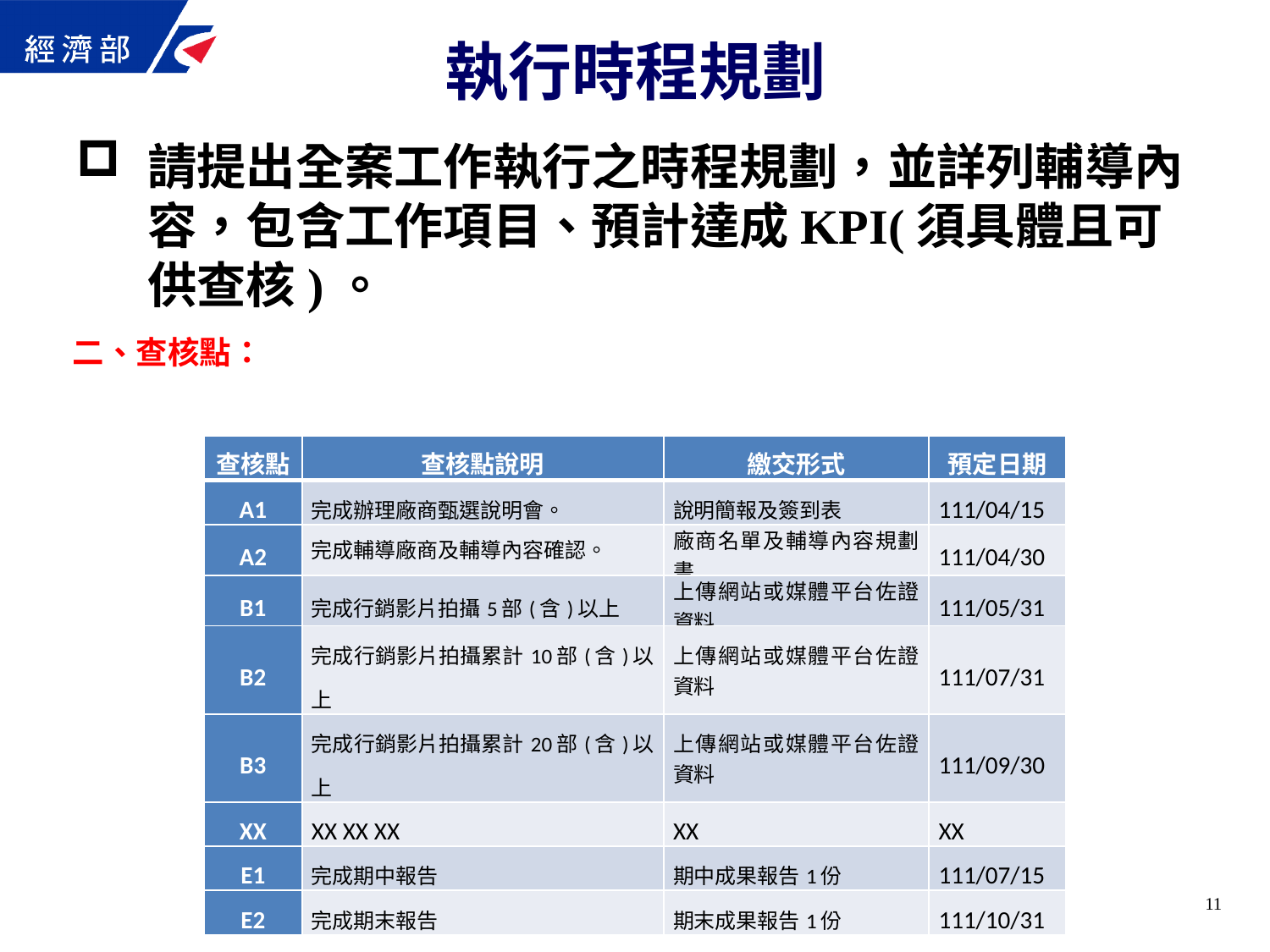

# 執行時程規劃
請提出全案工作執行之時程規劃，並詳列輔導內容，包含工作項目、預計達成KPI(須具體且可供查核)。
二、查核點：
| 查核點 | 查核點說明 | 繳交形式 | 預定日期 |
| --- | --- | --- | --- |
| A1 | 完成辦理廠商甄選說明會。 | 說明簡報及簽到表 | 111/04/15 |
| A2 | 完成輔導廠商及輔導內容確認。 | 廠商名單及輔導內容規劃書 | 111/04/30 |
| B1 | 完成行銷影片拍攝5部(含)以上 | 上傳網站或媒體平台佐證資料 | 111/05/31 |
| B2 | 完成行銷影片拍攝累計10部(含)以上 | 上傳網站或媒體平台佐證資料 | 111/07/31 |
| B3 | 完成行銷影片拍攝累計20部(含)以上 | 上傳網站或媒體平台佐證資料 | 111/09/30 |
| XX | XX XX XX | XX | XX |
| E1 | 完成期中報告 | 期中成果報告1份 | 111/07/15 |
| E2 | 完成期末報告 | 期末成果報告1份 | 111/10/31 |
11